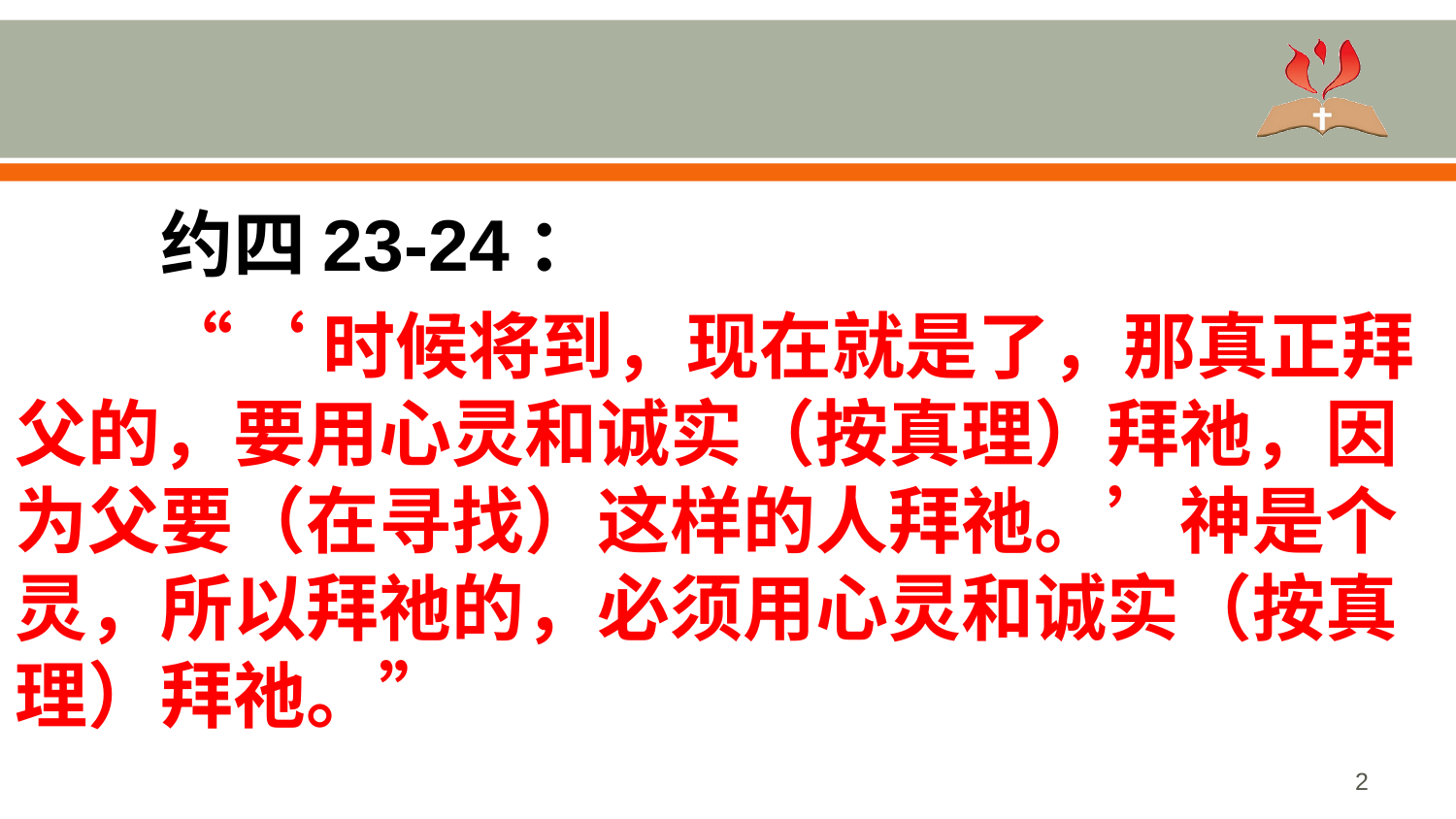

约四23-24：
	“‘时候将到，现在就是了，那真正拜父的，要用心灵和诚实（按真理）拜祂，因为父要（在寻找）这样的人拜祂。’神是个灵，所以拜祂的，必须用心灵和诚实（按真理）拜祂。”

2